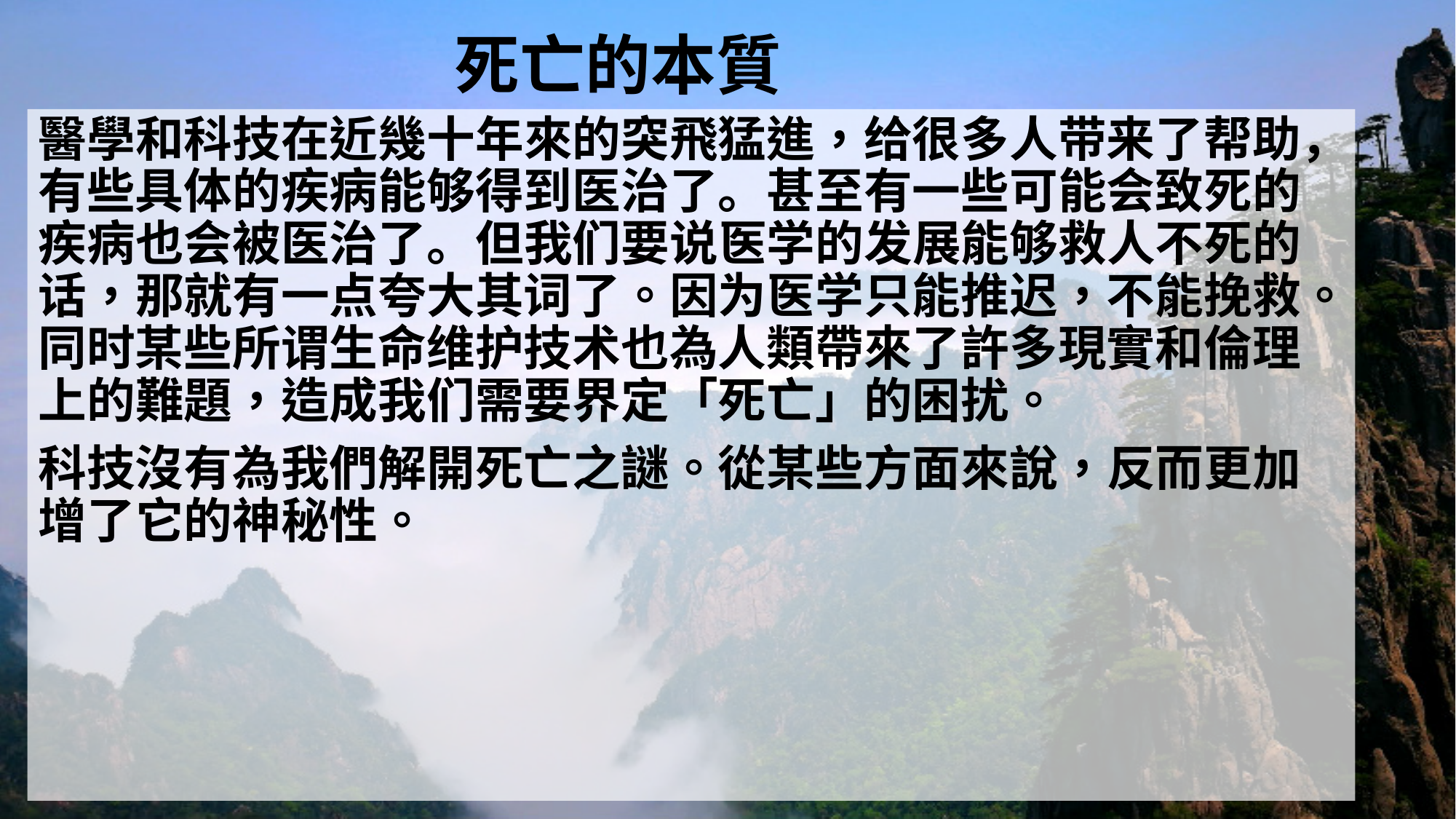

# 死亡的本質
醫學和科技在近幾十年來的突飛猛進，给很多人带来了帮助，有些具体的疾病能够得到医治了。甚至有一些可能会致死的疾病也会被医治了。但我们要说医学的发展能够救人不死的话，那就有一点夸大其词了。因为医学只能推迟，不能挽救。同时某些所谓生命维护技术也為人類帶來了許多現實和倫理上的難題，造成我们需要界定「死亡」的困扰。
科技沒有為我們解開死亡之謎。從某些方面來說，反而更加增了它的神秘性。